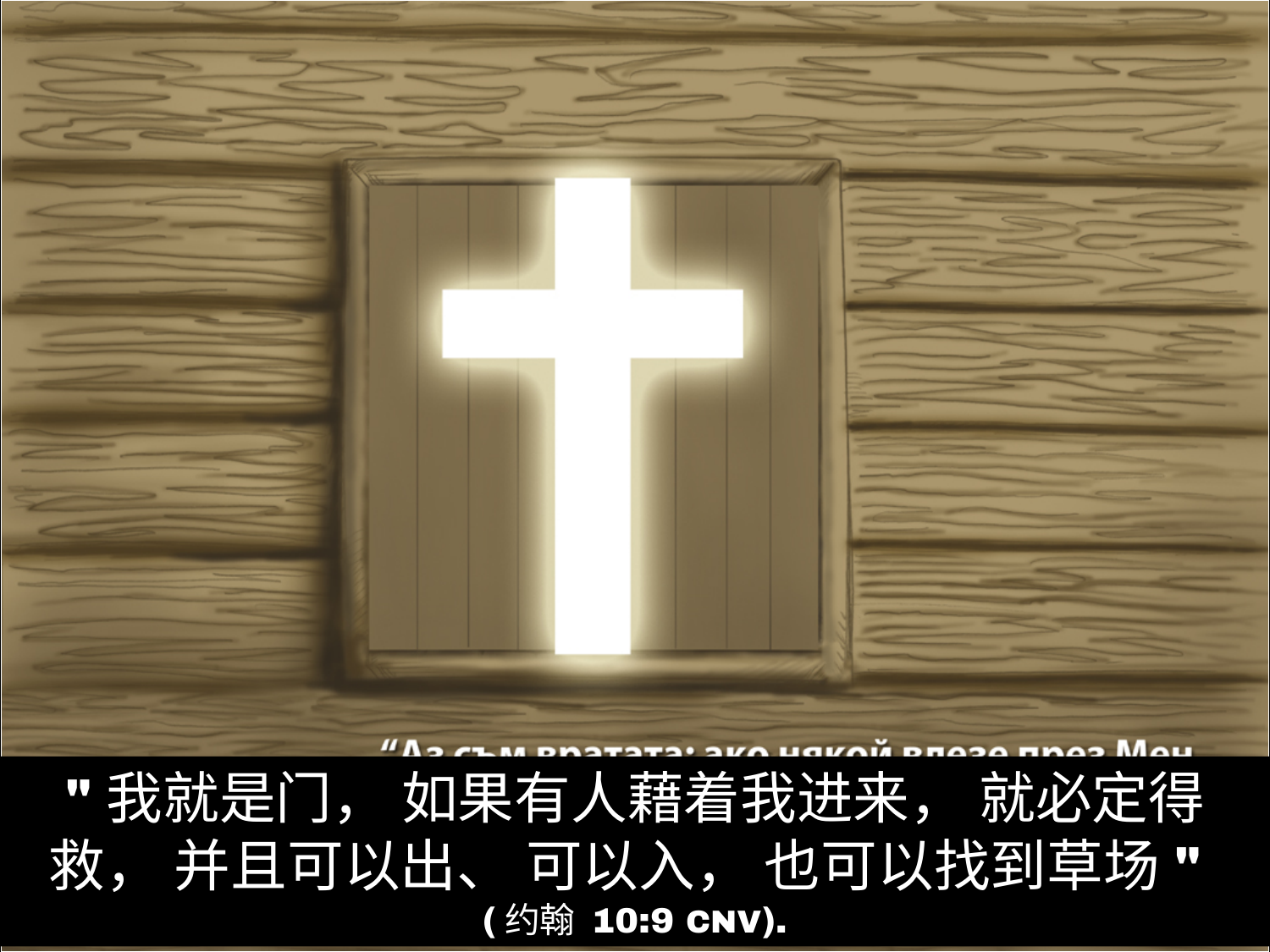

# 060 N'sA Door-John10.9
"我就是门， 如果有人藉着我进来， 就必定得救， 并且可以出、 可以入， 也可以找到草场"
(约翰 10:9 CNV).